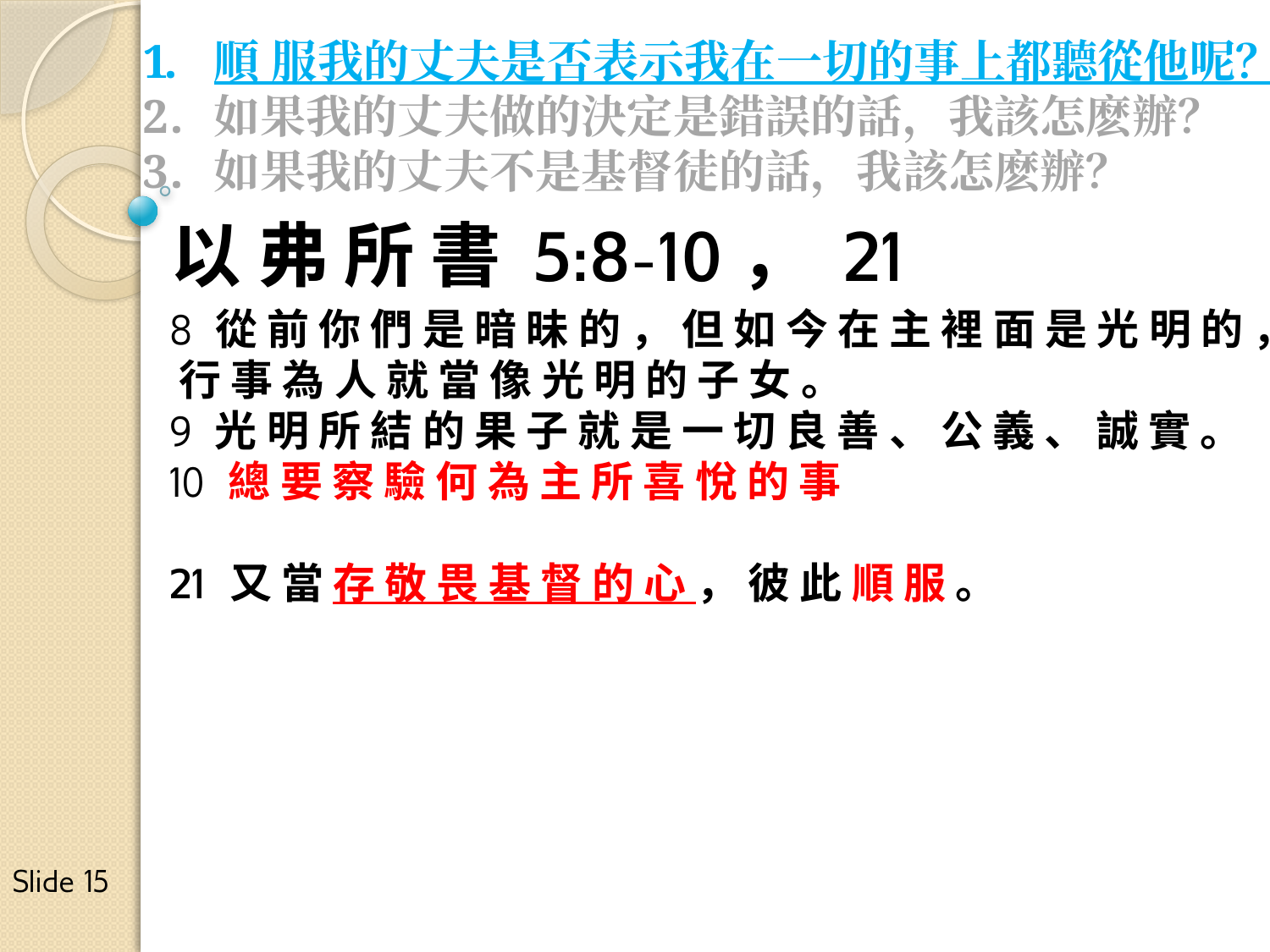

順 服我的丈夫是否表示我在一切的事上都聽從他呢？
如果我的丈夫做的決定是錯誤的話，我該怎麽辦？
如果我的丈夫不是基督徒的話，我該怎麽辦？
以 弗 所 書 5:8-10， 21
8 從 前 你 們 是 暗 昧 的 ， 但 如 今 在 主 裡 面 是 光 明 的 ， 行 事 為 人 就 當 像 光 明 的 子 女 。
9 光 明 所 結 的 果 子 就 是 一 切 良 善 、 公 義 、 誠 實 。 10 總 要 察 驗 何 為 主 所 喜 悅 的 事

21 又 當 存 敬 畏 基 督 的 心 ， 彼 此 順 服 。
Slide 15